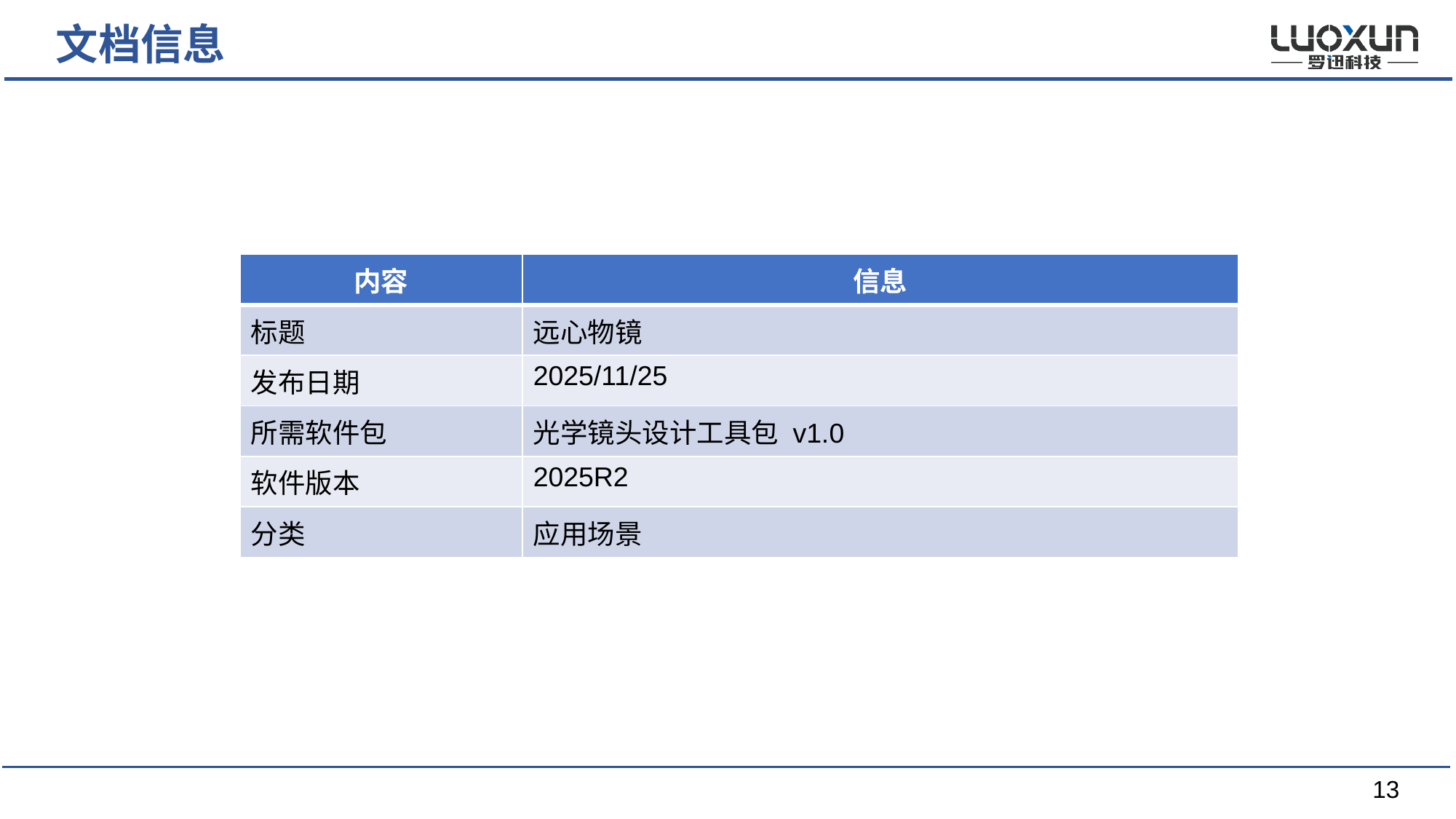

文档信息

| 内容 | 信息 |
| --- | --- |
| 标题 | 远心物镜 |
| 发布日期 | 2025/11/25 |
| 所需软件包 | 光学镜头设计工具包 v1.0 |
| 软件版本 | 2025R2 |
| 分类 | 应用场景 |